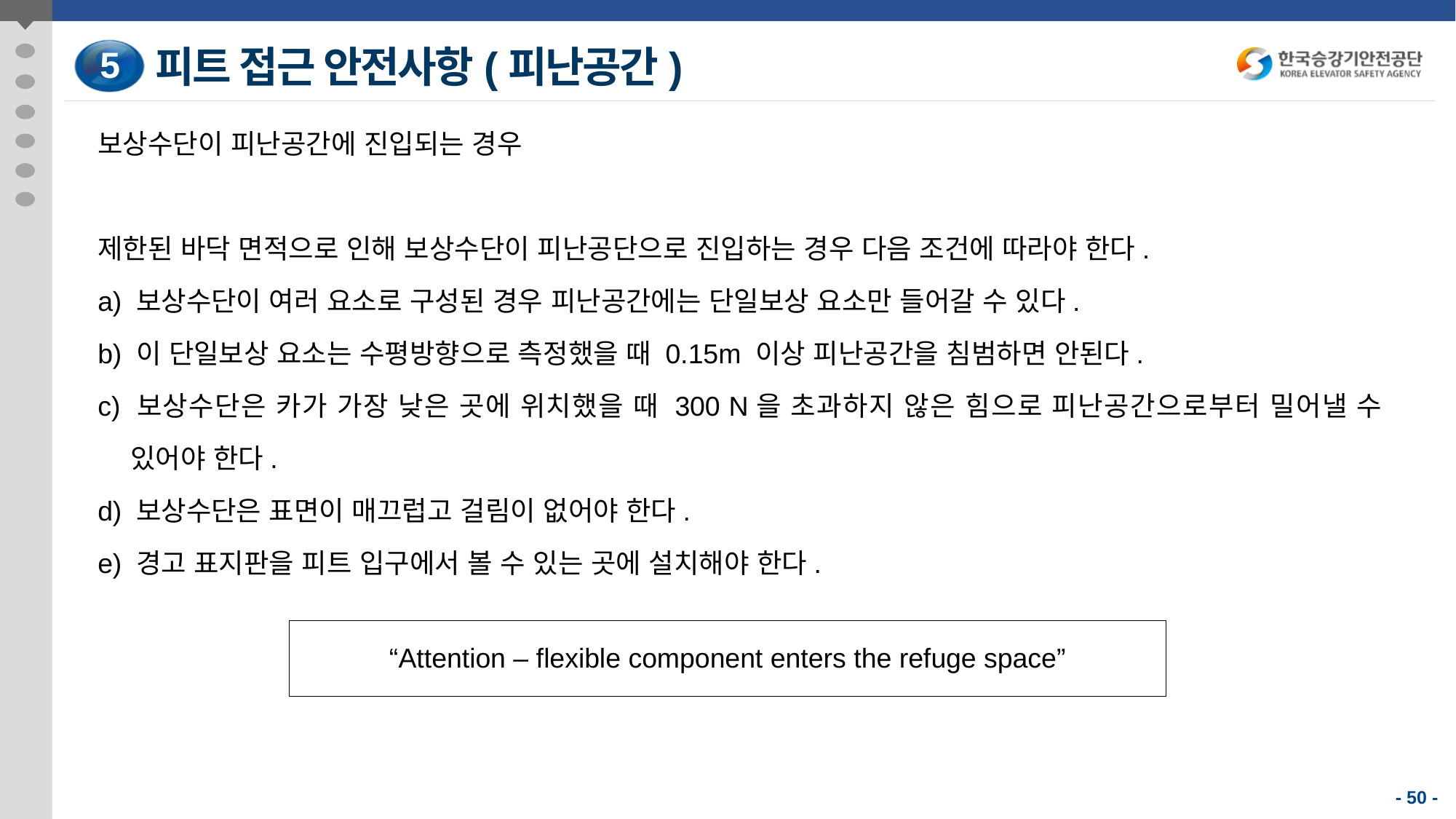

피트 접근 안전사항(피난공간)
5
보상수단이 피난공간에 진입되는 경우

제한된 바닥 면적으로 인해 보상수단이 피난공단으로 진입하는 경우 다음 조건에 따라야 한다.
a) 보상수단이 여러 요소로 구성된 경우 피난공간에는 단일보상 요소만 들어갈 수 있다.
b) 이 단일보상 요소는 수평방향으로 측정했을 때 0.15m 이상 피난공간을 침범하면 안된다.
c) 보상수단은 카가 가장 낮은 곳에 위치했을 때 300 N을 초과하지 않은 힘으로 피난공간으로부터 밀어낼 수 있어야 한다.
d) 보상수단은 표면이 매끄럽고 걸림이 없어야 한다.
e) 경고 표지판을 피트 입구에서 볼 수 있는 곳에 설치해야 한다.
| “Attention – flexible component enters the refuge space” |
| --- |